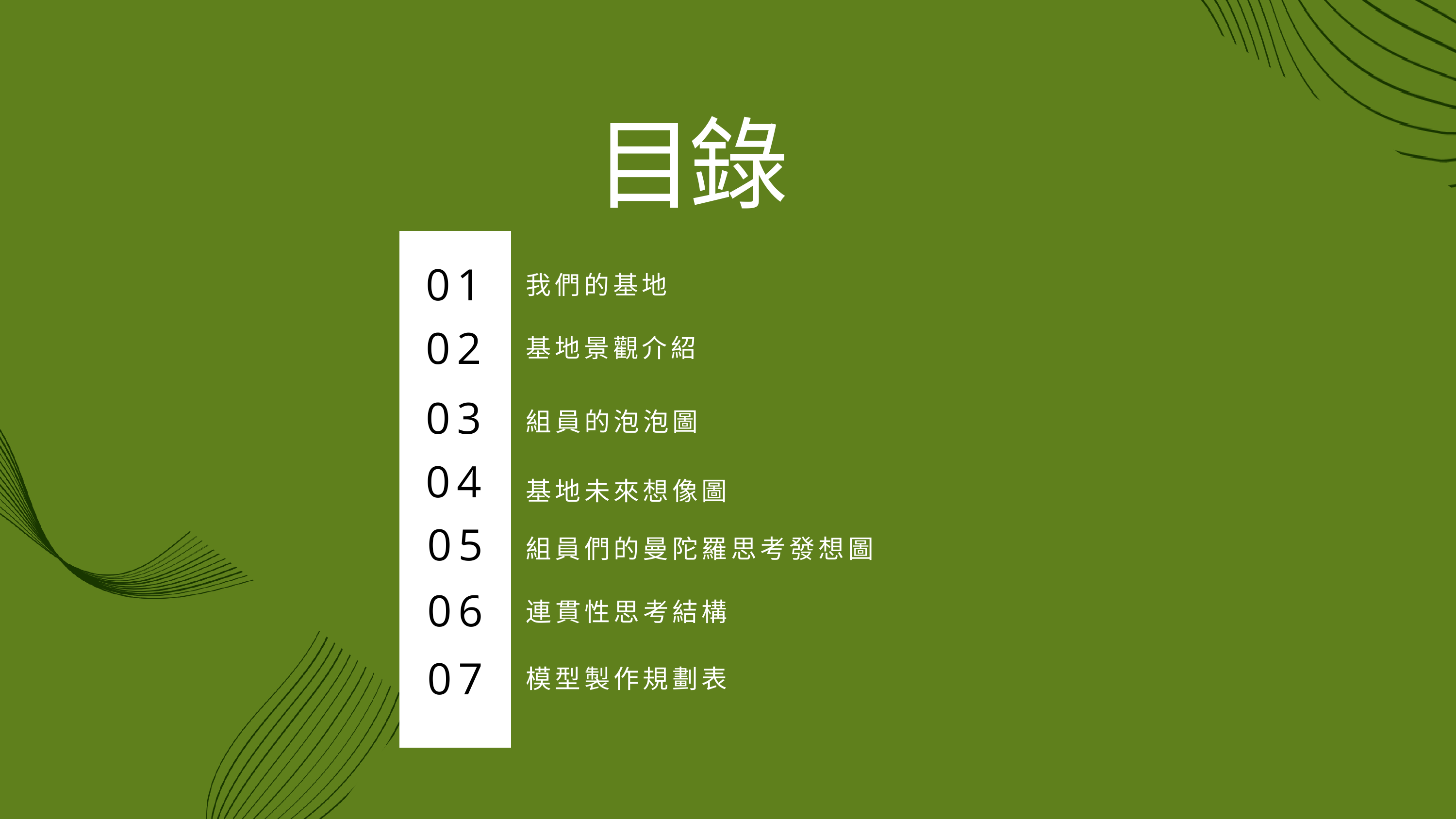

目錄

01
我們的基地
02
基地景觀介紹
03
組員的泡泡圖

04
基地未來想像圖
05
組員們的曼陀羅思考發想圖
06
連貫性思考結構
07
模型製作規劃表